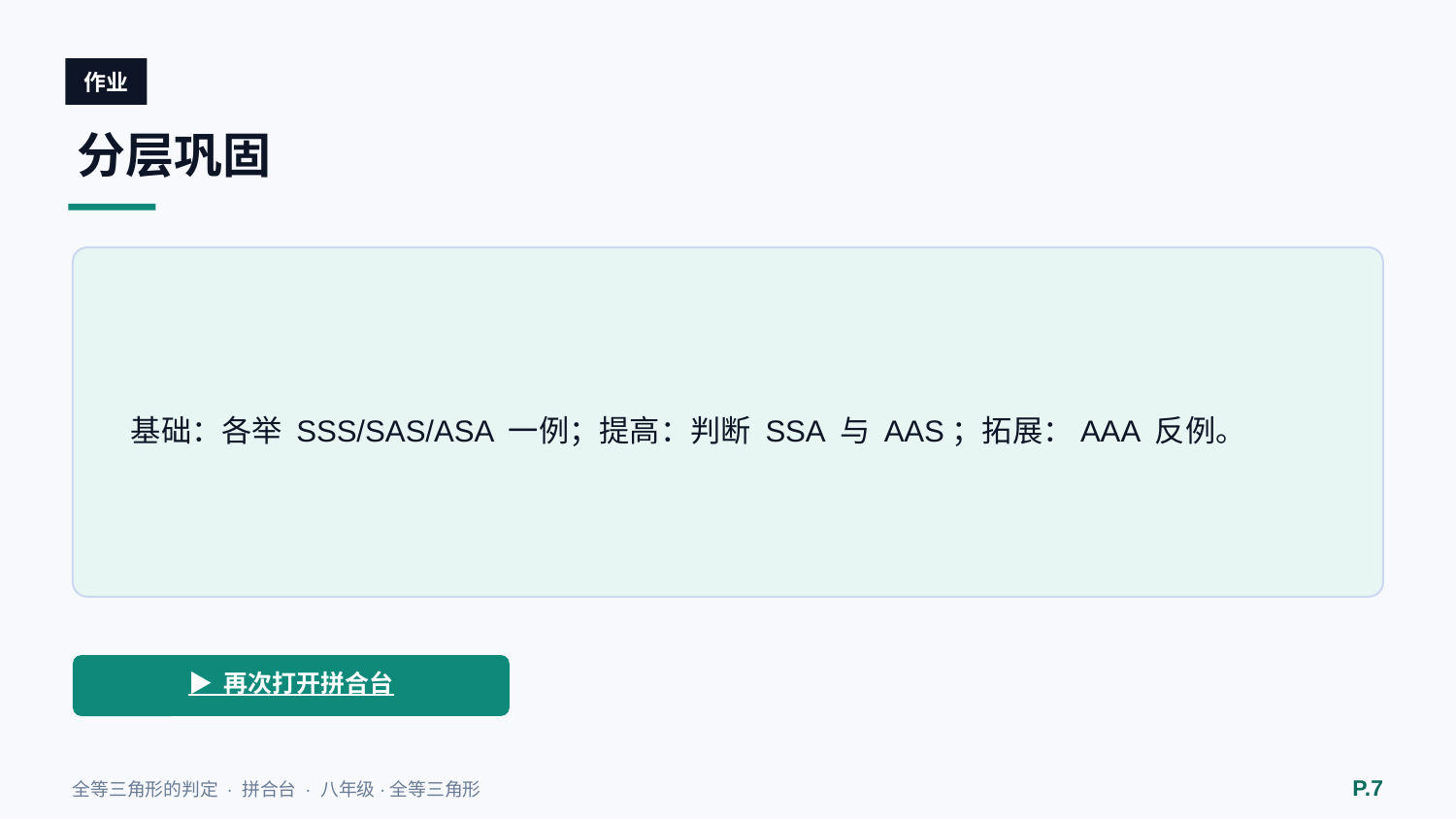

作业

分层巩固

基础：各举 SSS/SAS/ASA 一例；提高：判断 SSA 与 AAS；拓展：AAA 反例。
▶  再次打开拼合台

P.7
全等三角形的判定 · 拼合台 · 八年级·全等三角形